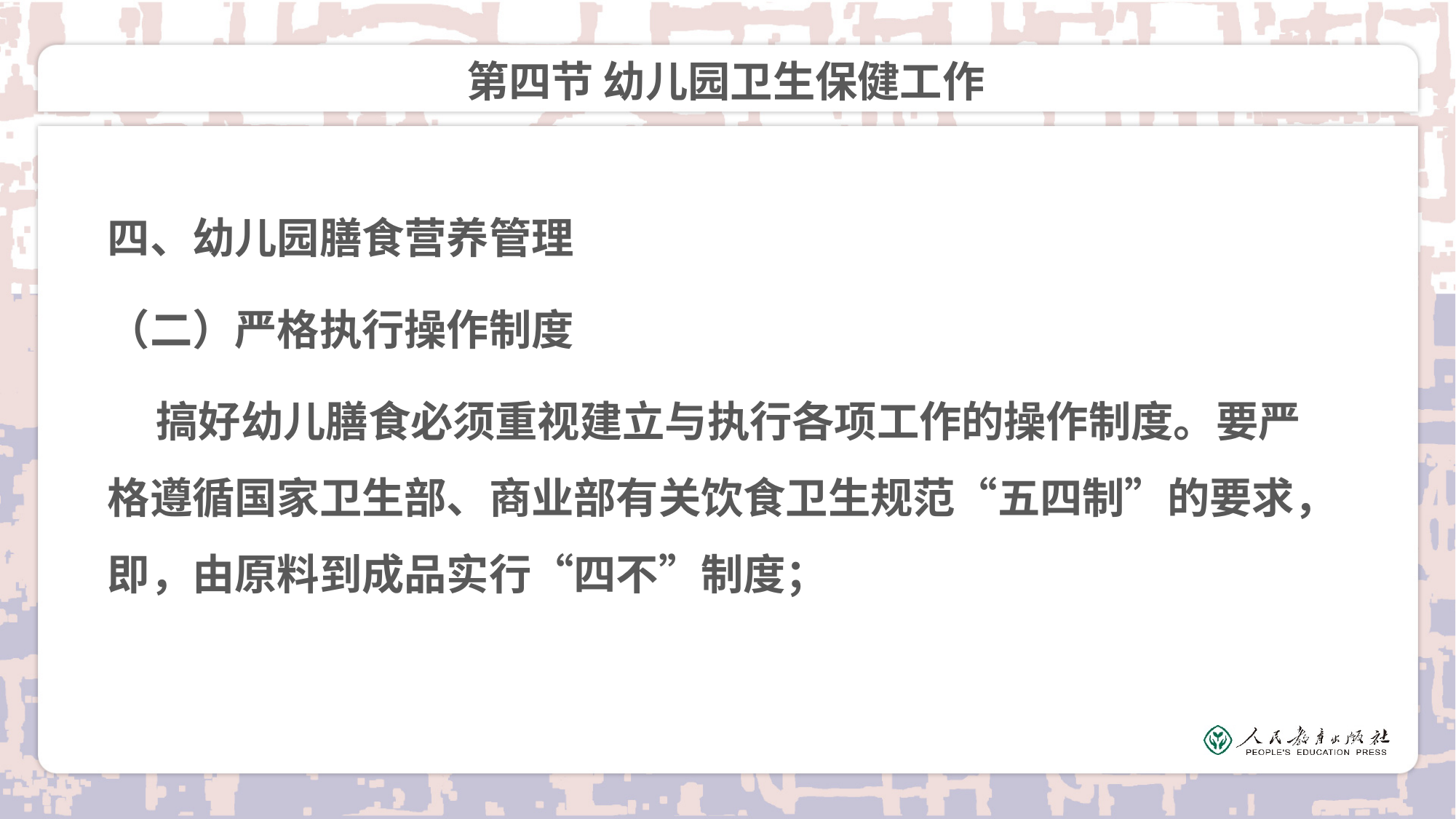

# 第四节 幼儿园卫生保健工作
四、幼儿园膳食营养管理
（二）严格执行操作制度
    搞好幼儿膳食必须重视建立与执行各项工作的操作制度。要严格遵循国家卫生部、商业部有关饮食卫生规范“五四制”的要求，即，由原料到成品实行“四不”制度；